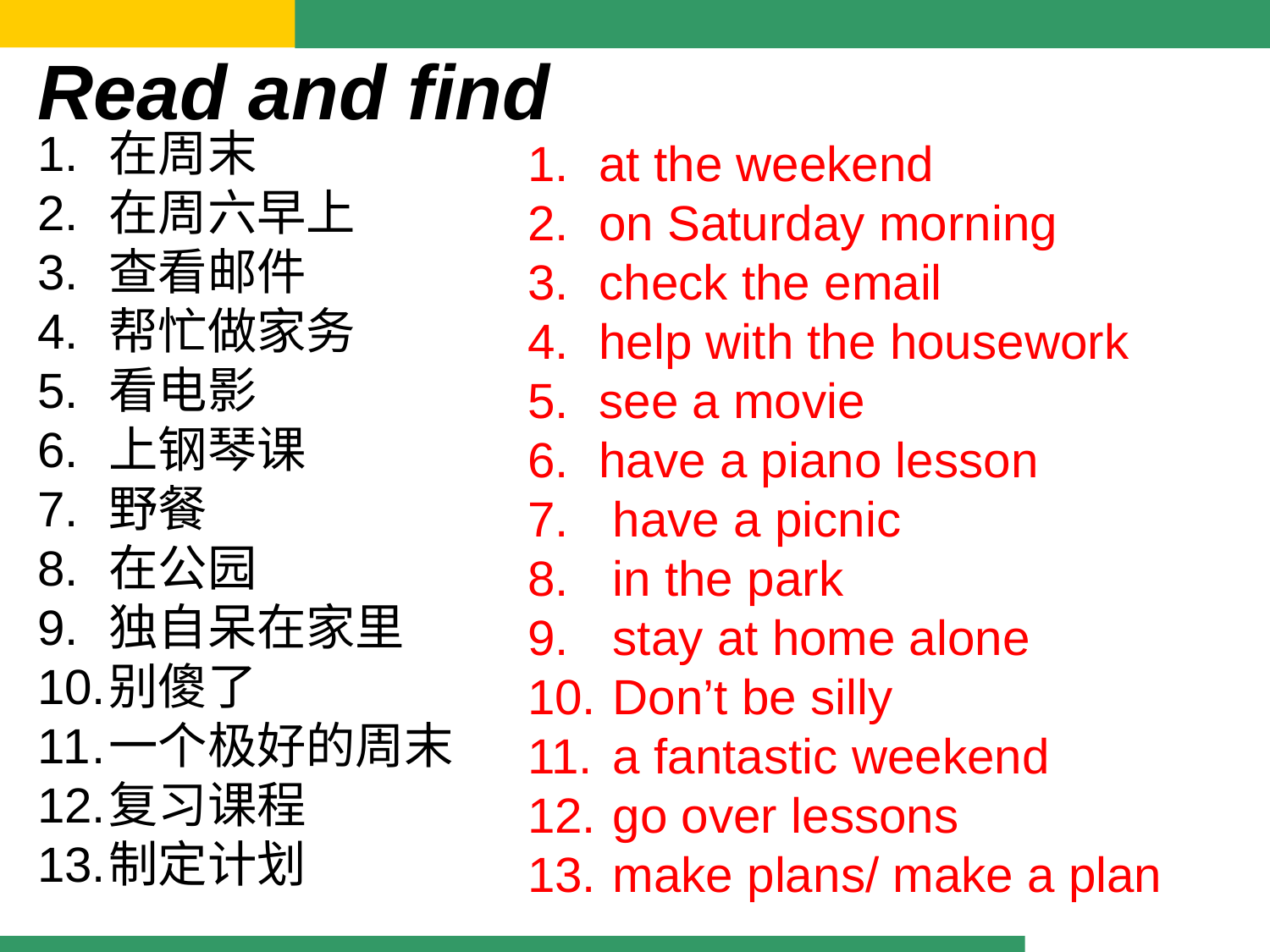

Read and find
在周末
在周六早上
查看邮件
帮忙做家务
看电影
上钢琴课
野餐
在公园
独自呆在家里
别傻了
一个极好的周末
复习课程
制定计划
at the weekend
on Saturday morning
check the email
help with the housework
see a movie
have a piano lesson
 have a picnic
 in the park
 stay at home alone
 Don’t be silly
 a fantastic weekend
 go over lessons
 make plans/ make a plan